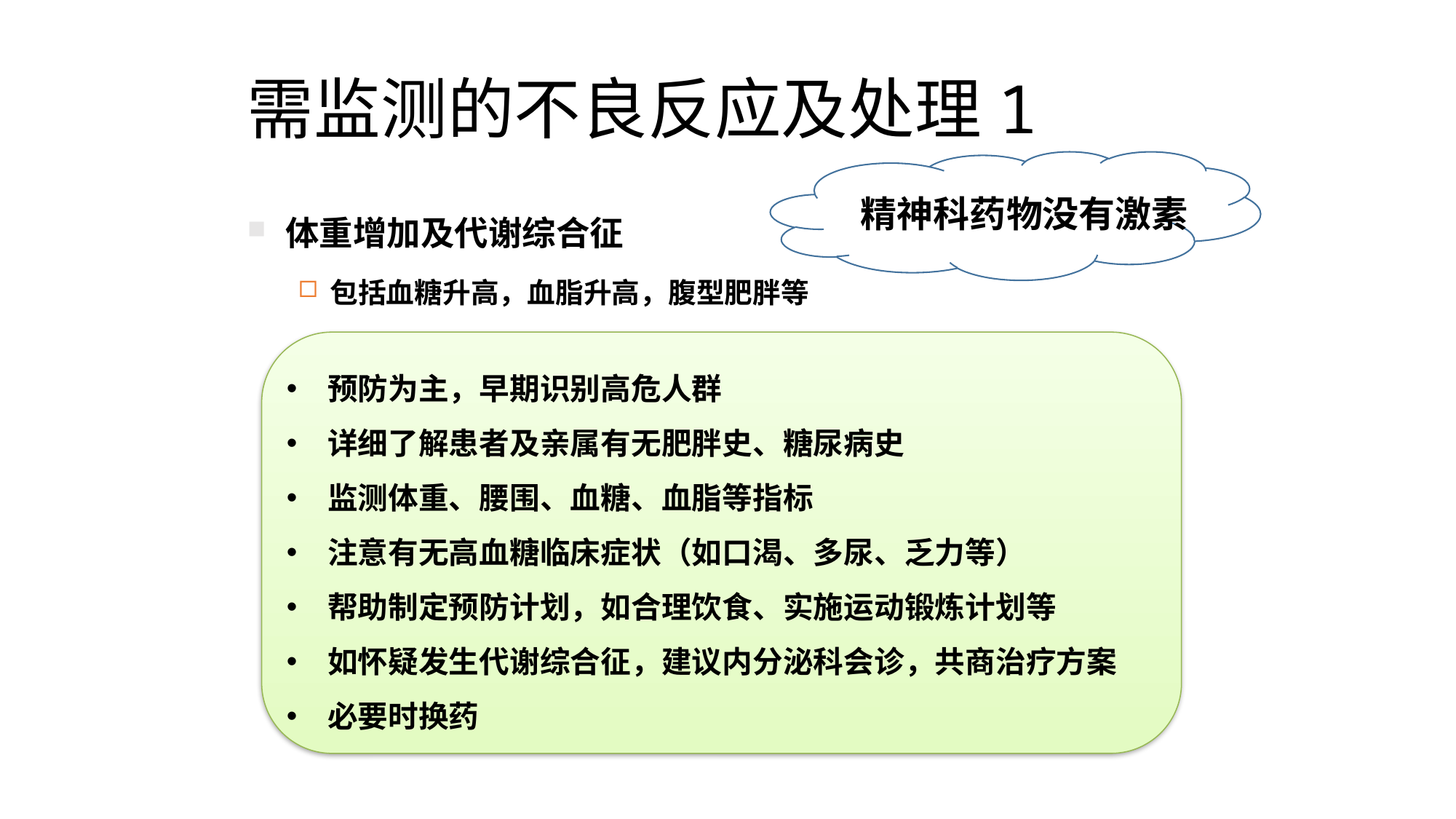

# 需监测的不良反应及处理1

体重增加及代谢综合征
包括血糖升高，血脂升高，腹型肥胖等

精神科药物没有激素
预防为主，早期识别高危人群
详细了解患者及亲属有无肥胖史、糖尿病史
监测体重、腰围、血糖、血脂等指标
注意有无高血糖临床症状（如口渴、多尿、乏力等）
帮助制定预防计划，如合理饮食、实施运动锻炼计划等
如怀疑发生代谢综合征，建议内分泌科会诊，共商治疗方案
必要时换药